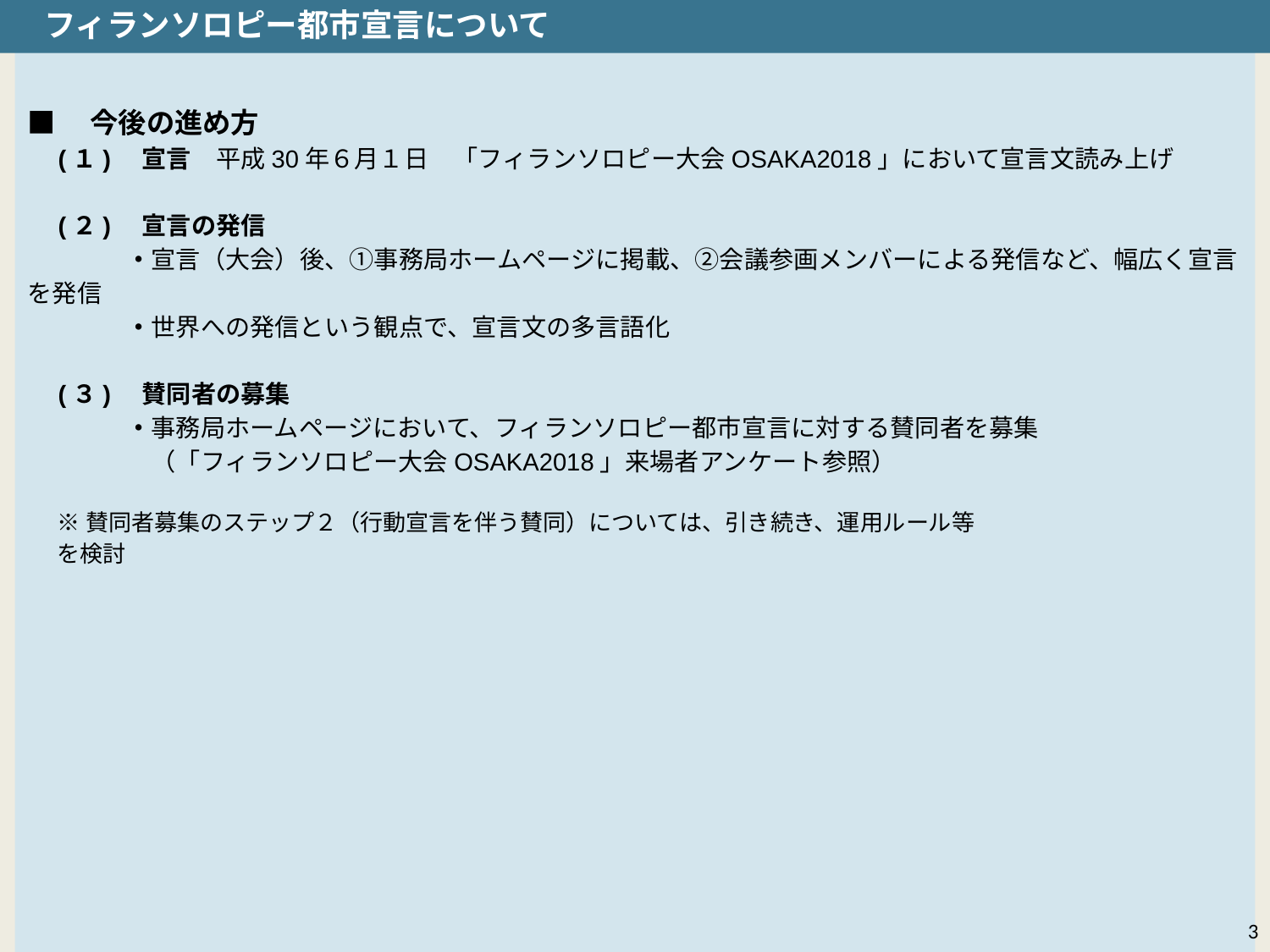

フィランソロピー都市宣言について

■　今後の進め方
　(１)　宣言　平成30年６月１日　「フィランソロピー大会OSAKA2018」において宣言文読み上げ

　(２)　宣言の発信
　　　　・宣言（大会）後、①事務局ホームページに掲載、②会議参画メンバーによる発信など、幅広く宣言を発信
　　　　・世界への発信という観点で、宣言文の多言語化

　(３)　賛同者の募集
　　　　・事務局ホームページにおいて、フィランソロピー都市宣言に対する賛同者を募集
　　　　　（「フィランソロピー大会OSAKA2018」来場者アンケート参照）

※賛同者募集のステップ２（行動宣言を伴う賛同）については、引き続き、運用ルール等を検討
3